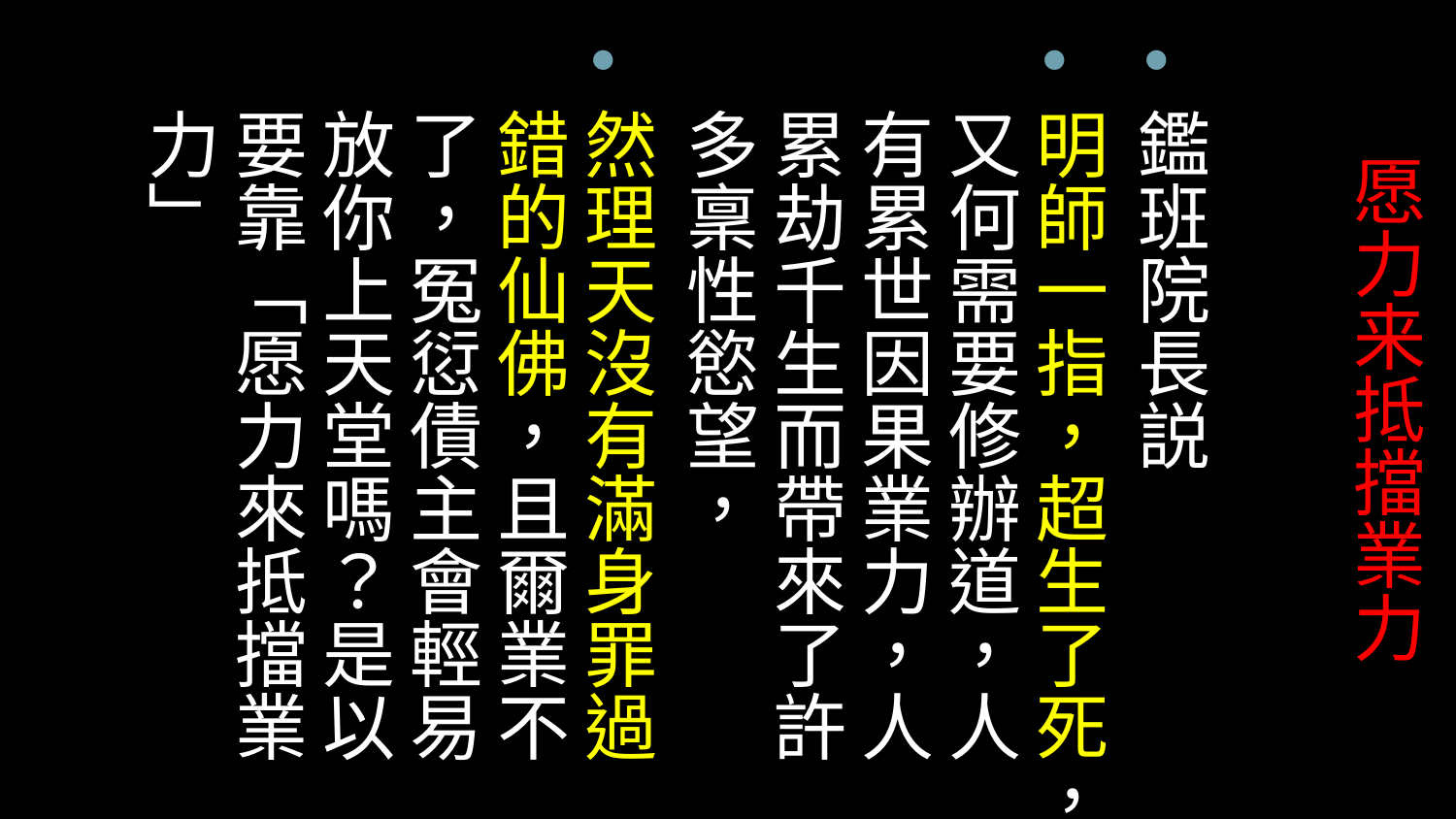

# 愿力来抵擋業力
鑑班院長説
明師一指，超生了死，又何需要修辦道，人有累世因果業力，人累劫千生而帶來了許多稟性慾望，
然理天沒有滿身罪過錯的仙佛，且爾業不了，冤愆債主會輕易放你上天堂嗎？是以要靠「愿力來抵擋業力」